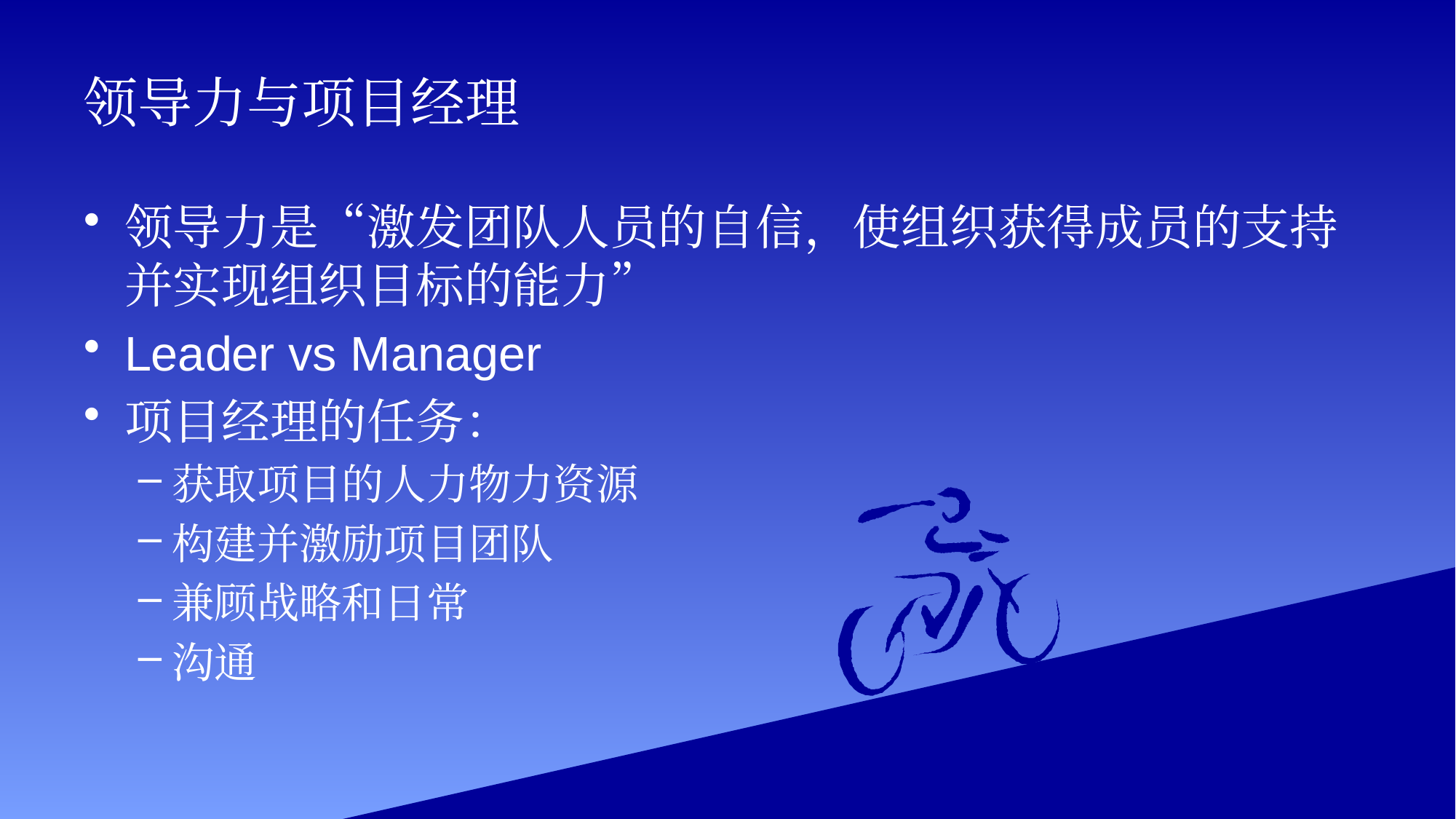

# 领导力与项目经理
领导力是“激发团队人员的自信，使组织获得成员的支持并实现组织目标的能力”
Leader vs Manager
项目经理的任务：
获取项目的人力物力资源
构建并激励项目团队
兼顾战略和日常
沟通